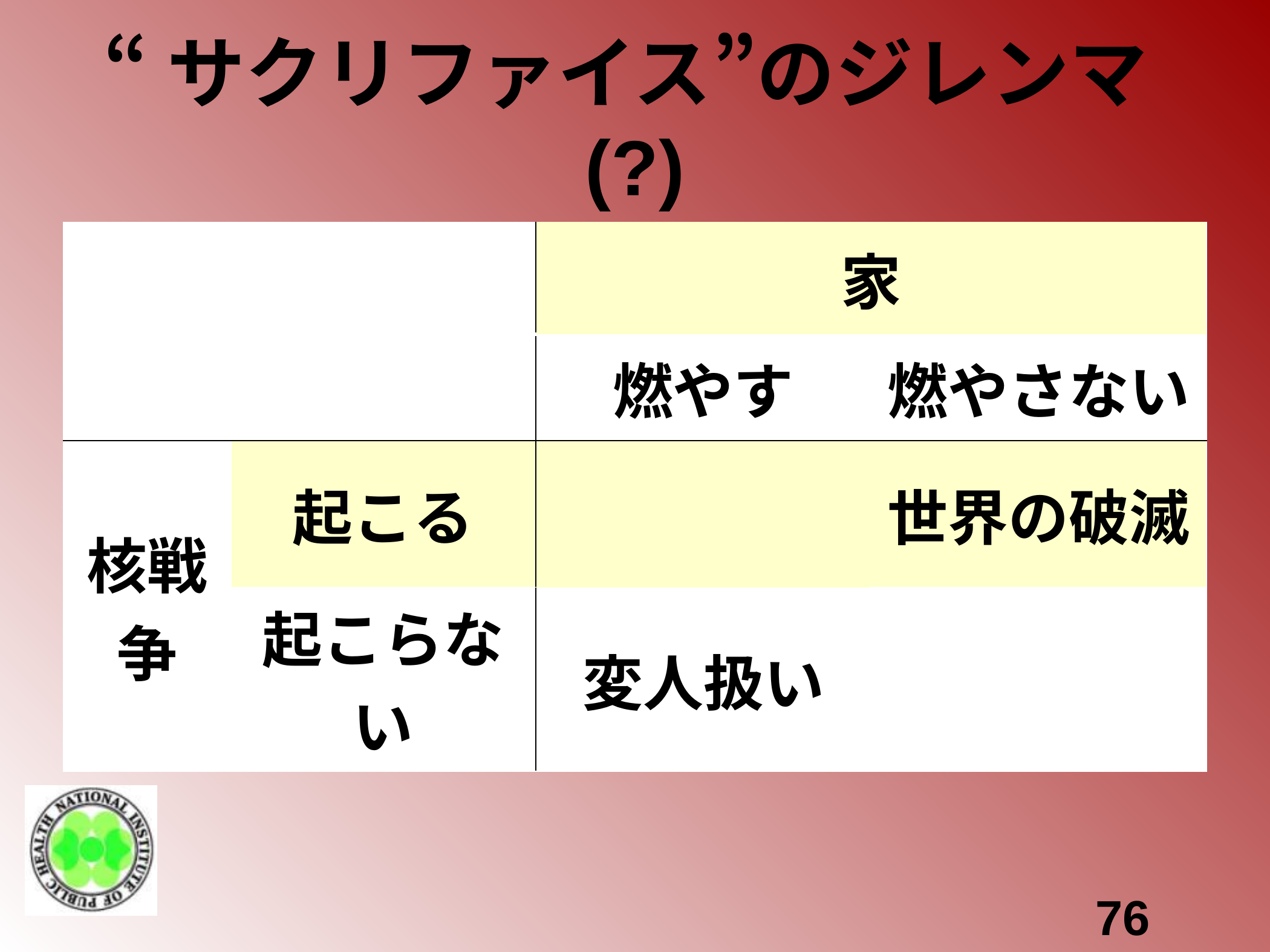

# “サクリファイス”のジレンマ(?)
|  |  | 家 |  |
| --- | --- | --- | --- |
|  |  | 燃やす | 燃やさない |
| 核戦争 | 起こる |  | 世界の破滅 |
|  | 起こらない | 変人扱い |  |